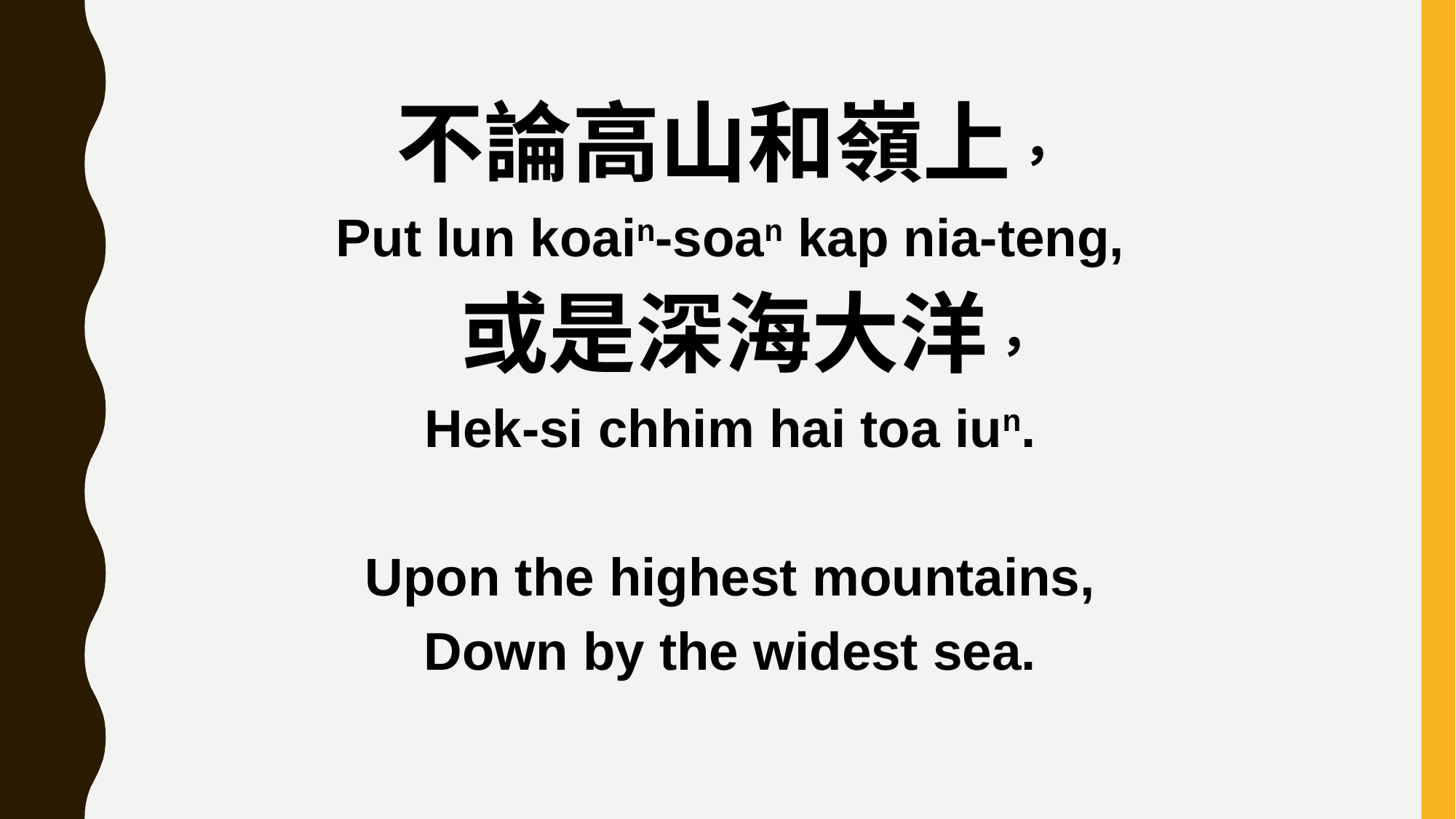

不論高山和嶺上，
Put lun koain-soan kap nia-teng,
 或是深海大洋，
Hek-si chhim hai toa iun.

Upon the highest mountains,
Down by the widest sea.